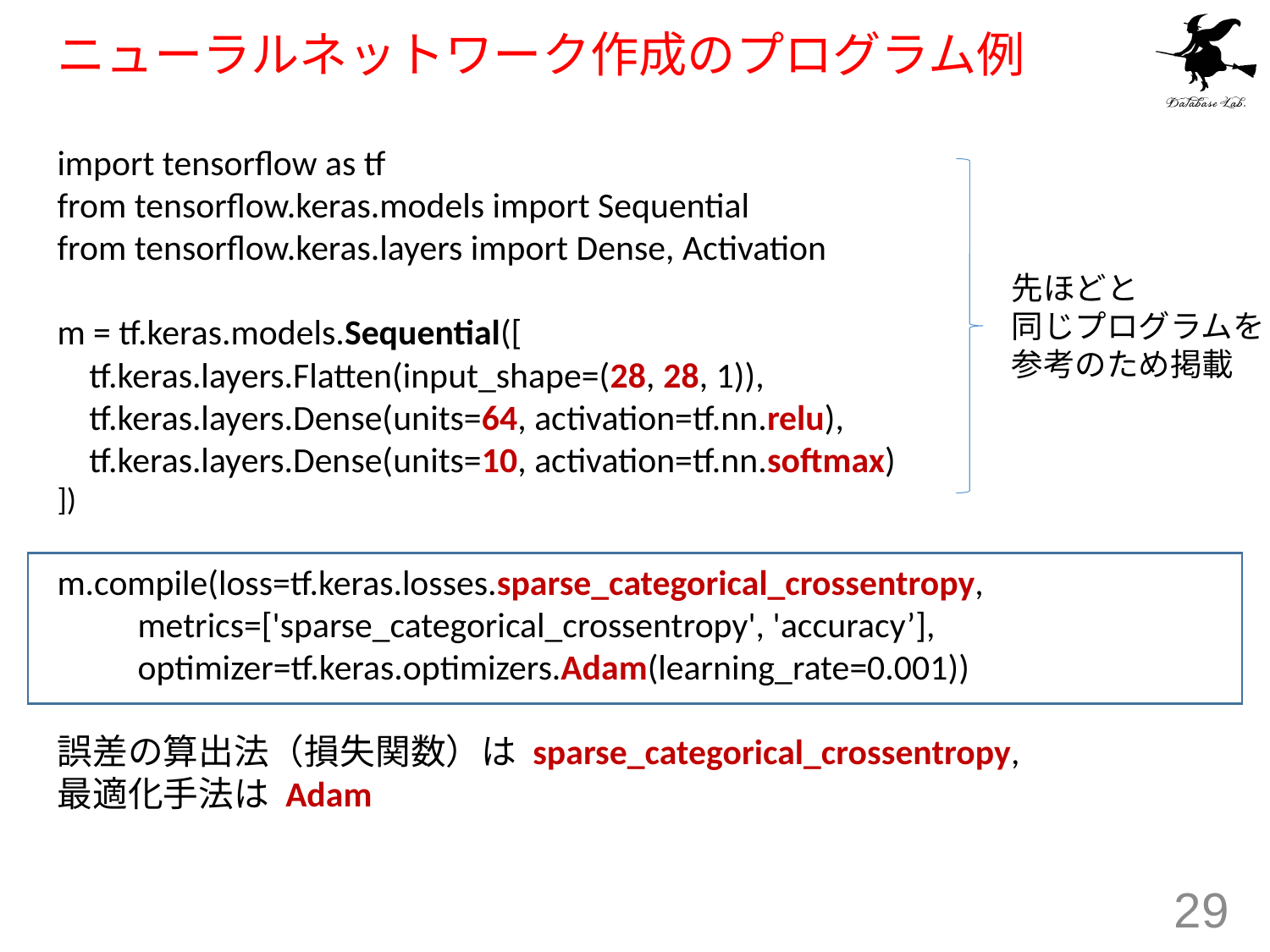

# ニューラルネットワーク作成のプログラム例
import tensorflow as tf
from tensorflow.keras.models import Sequential
from tensorflow.keras.layers import Dense, Activation

m = tf.keras.models.Sequential([
    tf.keras.layers.Flatten(input_shape=(28, 28, 1)),
    tf.keras.layers.Dense(units=64, activation=tf.nn.relu),
    tf.keras.layers.Dense(units=10, activation=tf.nn.softmax)
])

m.compile(loss=tf.keras.losses.sparse_categorical_crossentropy,
          metrics=['sparse_categorical_crossentropy', 'accuracy’],
          optimizer=tf.keras.optimizers.Adam(learning_rate=0.001))

誤差の算出法（損失関数）は sparse_categorical_crossentropy,
最適化手法は Adam

先ほどと
同じプログラムを
参考のため掲載

29